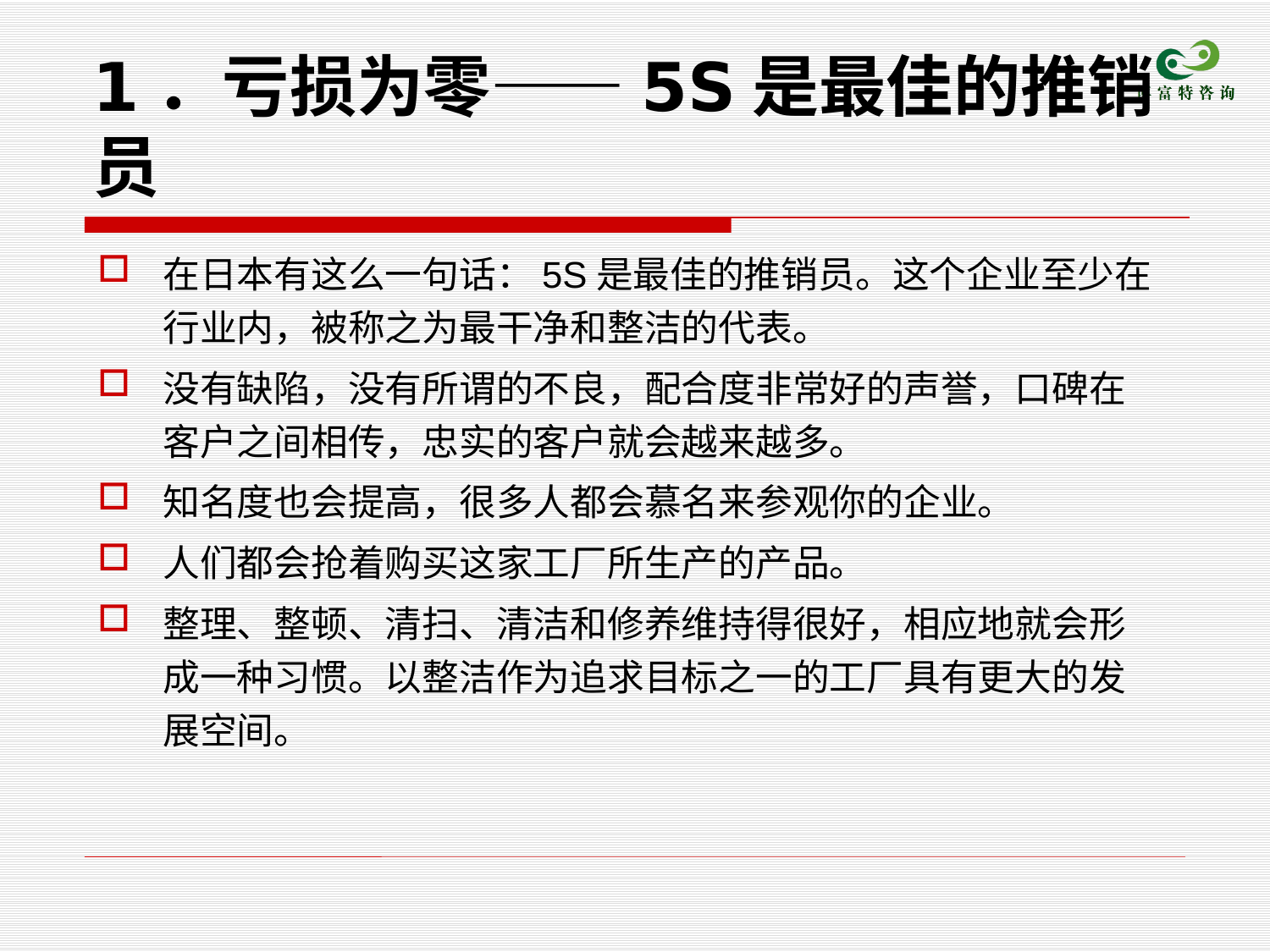

# 1．亏损为零——5S是最佳的推销员
在日本有这么一句话：5S是最佳的推销员。这个企业至少在行业内，被称之为最干净和整洁的代表。
没有缺陷，没有所谓的不良，配合度非常好的声誉，口碑在客户之间相传，忠实的客户就会越来越多。
知名度也会提高，很多人都会慕名来参观你的企业。
人们都会抢着购买这家工厂所生产的产品。
整理、整顿、清扫、清洁和修养维持得很好，相应地就会形成一种习惯。以整洁作为追求目标之一的工厂具有更大的发展空间。
53